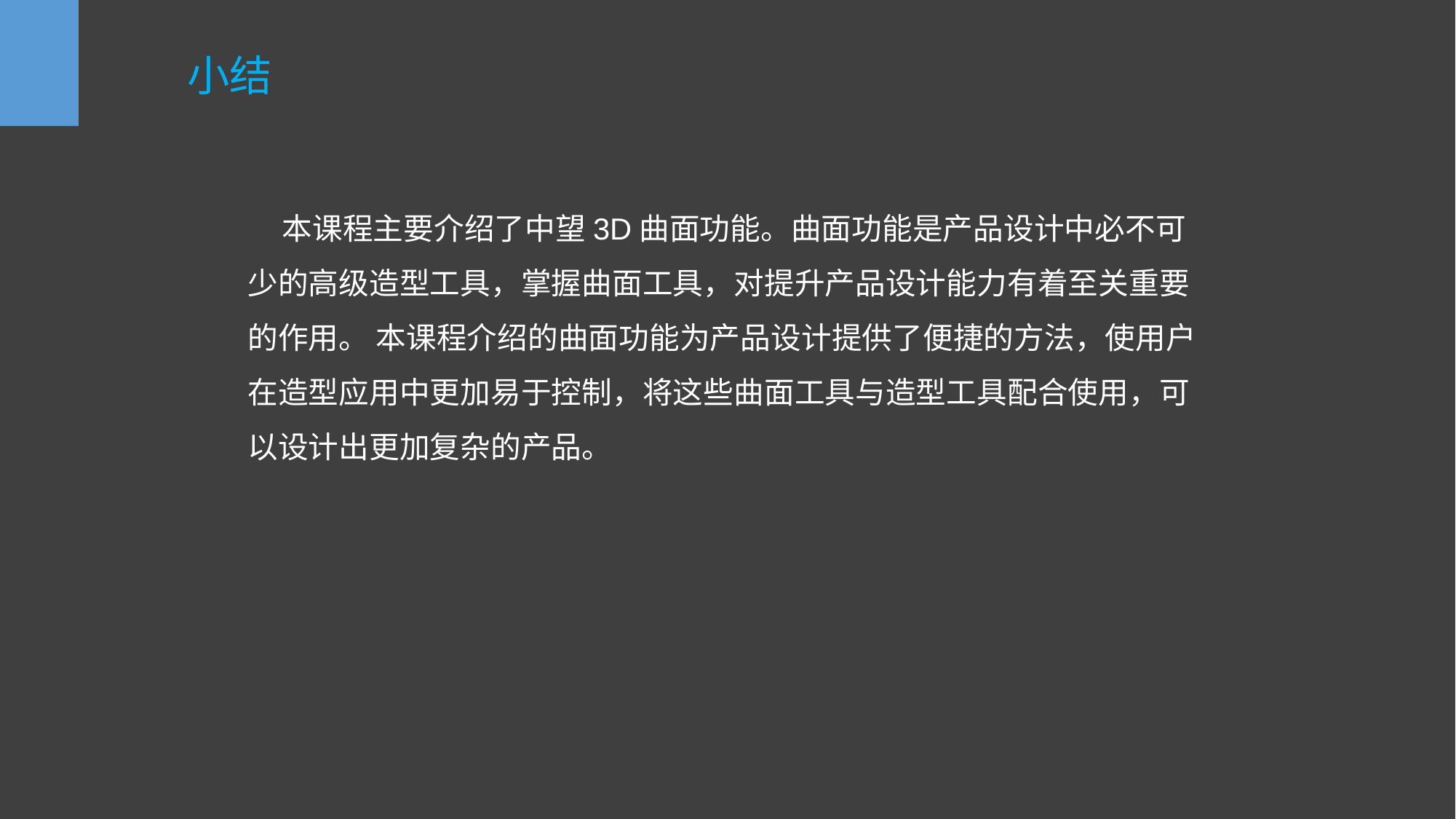

# 小结
    本课程主要介绍了中望3D曲面功能。曲面功能是产品设计中必不可少的高级造型工具，掌握曲面工具，对提升产品设计能力有着至关重要的作用。 本课程介绍的曲面功能为产品设计提供了便捷的方法，使用户在造型应用中更加易于控制，将这些曲面工具与造型工具配合使用，可以设计出更加复杂的产品。